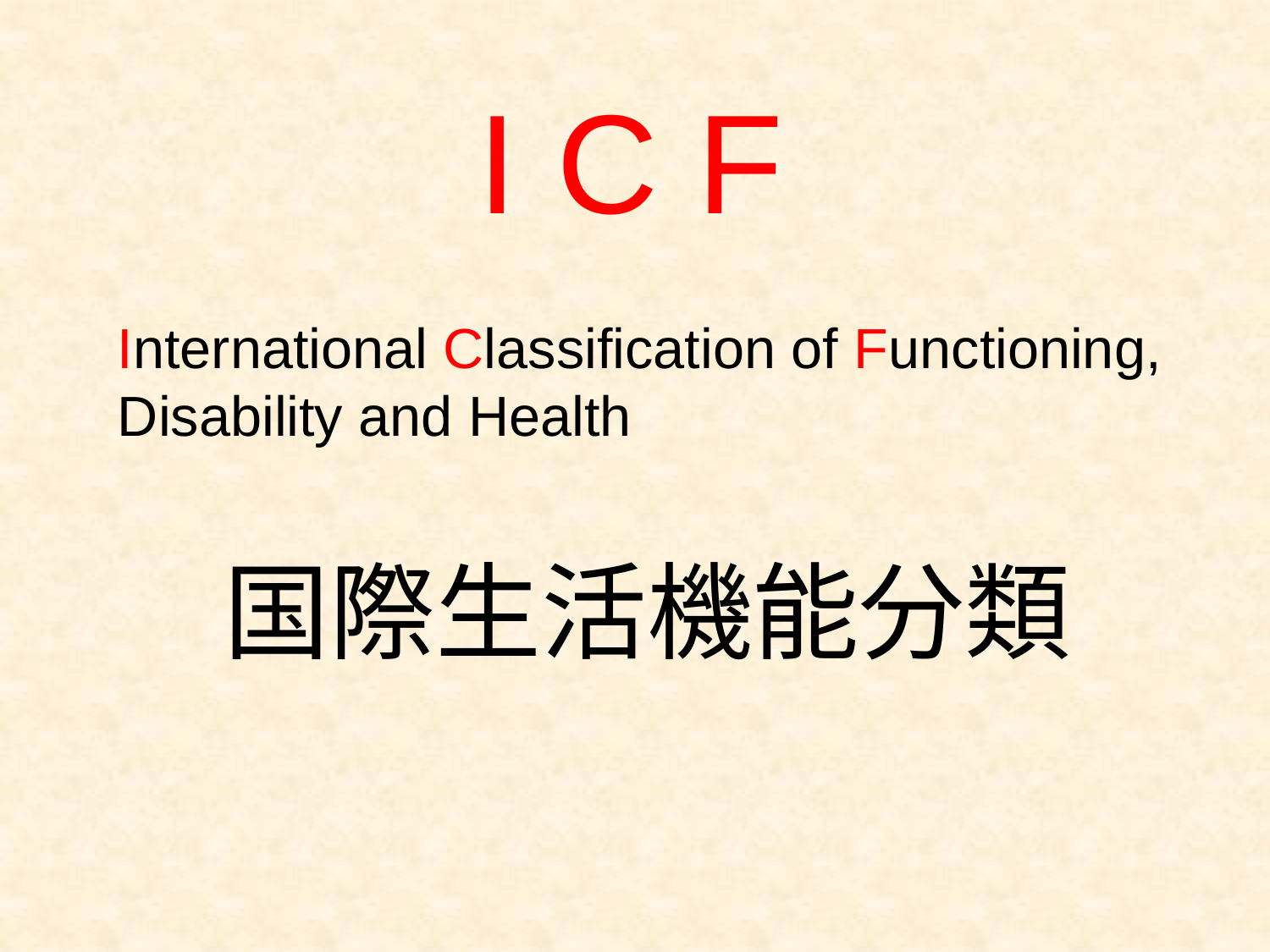

# I C F
International Classification of Functioning, Disability and Health
国際生活機能分類